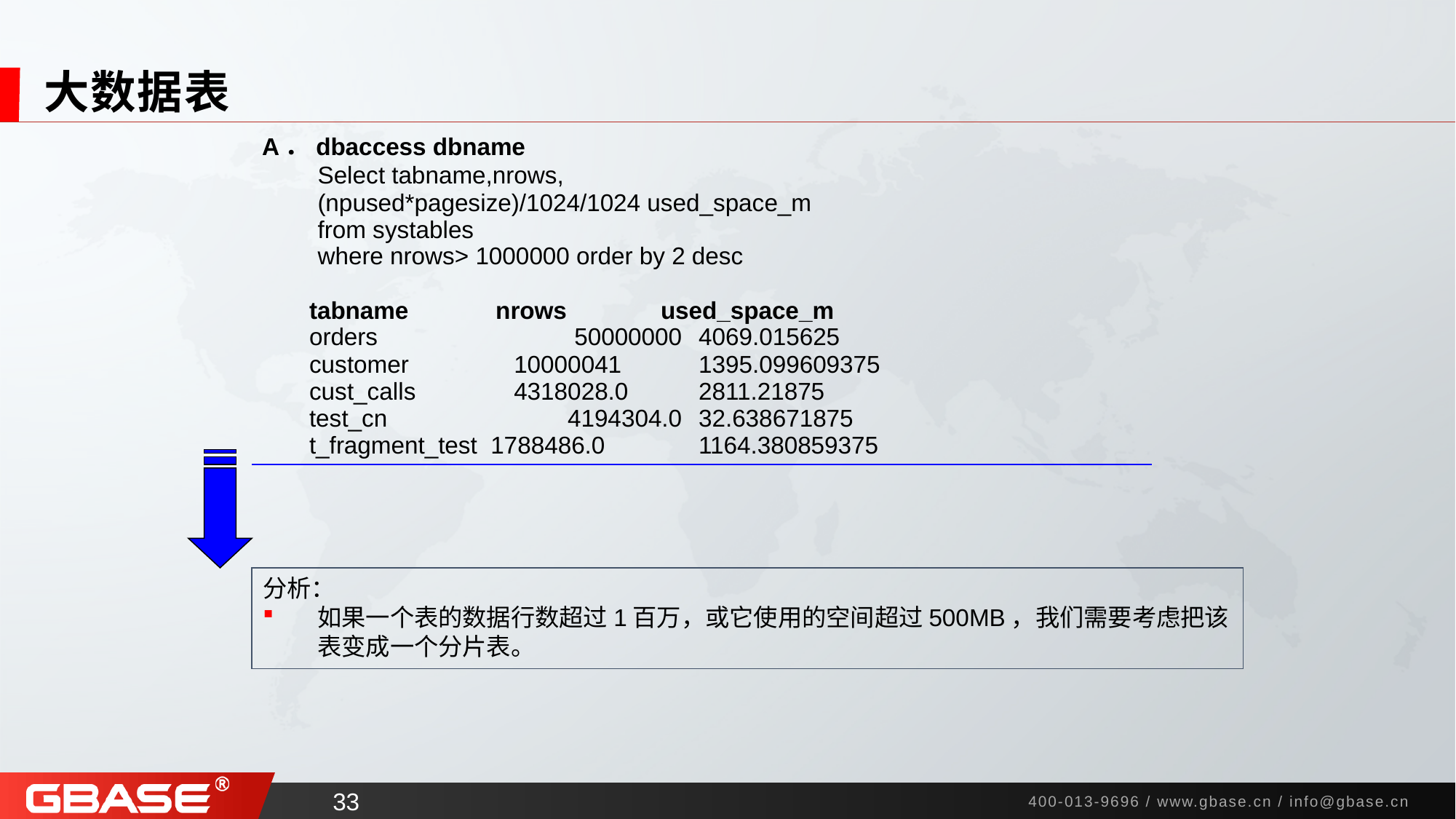

# 大数据表
| A．dbaccess dbname Select tabname,nrows, (npused\*pagesize)/1024/1024 used\_space\_m from systables where nrows> 1000000 order by 2 desc tabname nrows used\_space\_m orders 50000000 4069.015625 customer 10000041 1395.099609375 cust\_calls 4318028.0 2811.21875 test\_cn 4194304.0 32.638671875 t\_fragment\_test 1788486.0 1164.380859375 |
| --- |

分析：
如果一个表的数据行数超过1百万，或它使用的空间超过500MB，我们需要考虑把该表变成一个分片表。